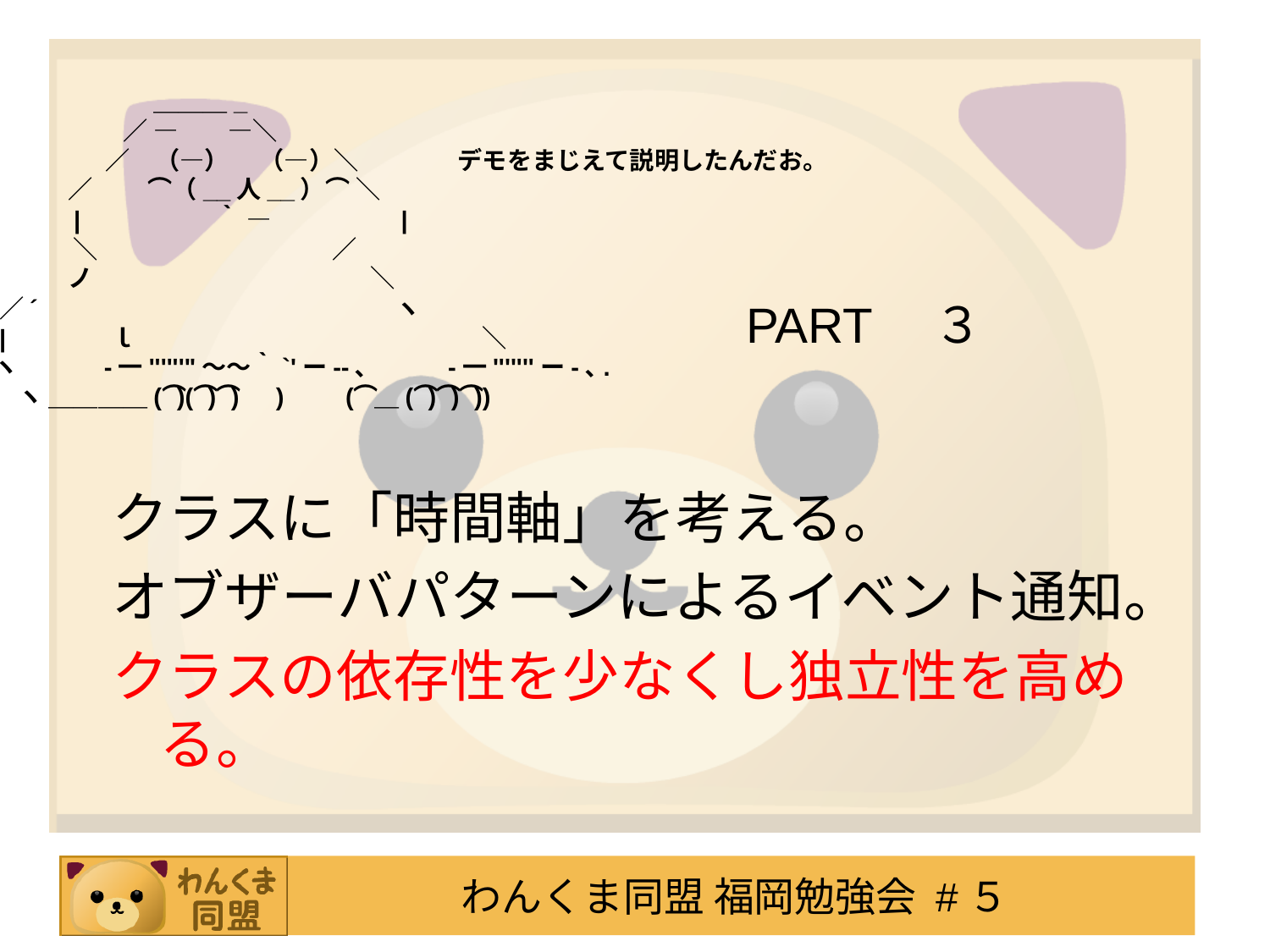

＿＿＿_
　　　　　　 ／ ―　　―＼
.　　　　　／　（―） 　（―）＼　　　　デモをまじえて説明したんだお。
　　　　／　　 ⌒（__人__）⌒ ＼
　　　　|　　 　　　｀ ―　　　　　|
　　　　 ＼　　　　 　　　　　 ／
　　　　ノ　　　　　　　　　　 　＼
　 ／´　　　　　　　　　　　　 　　ヽ
　|　　　　ｌ　　　　　　　　　　　　　　＼
　ヽ　　　 -一''''''"～～｀`'ー--､　　　-一'''''''ー-､.
　　ヽ ＿＿＿＿(⌒)(⌒)⌒)　)　　(⌒＿(⌒)⌒)⌒))
PART　３
クラスに「時間軸」を考える。
オブザーバパターンによるイベント通知。
クラスの依存性を少なくし独立性を高める。